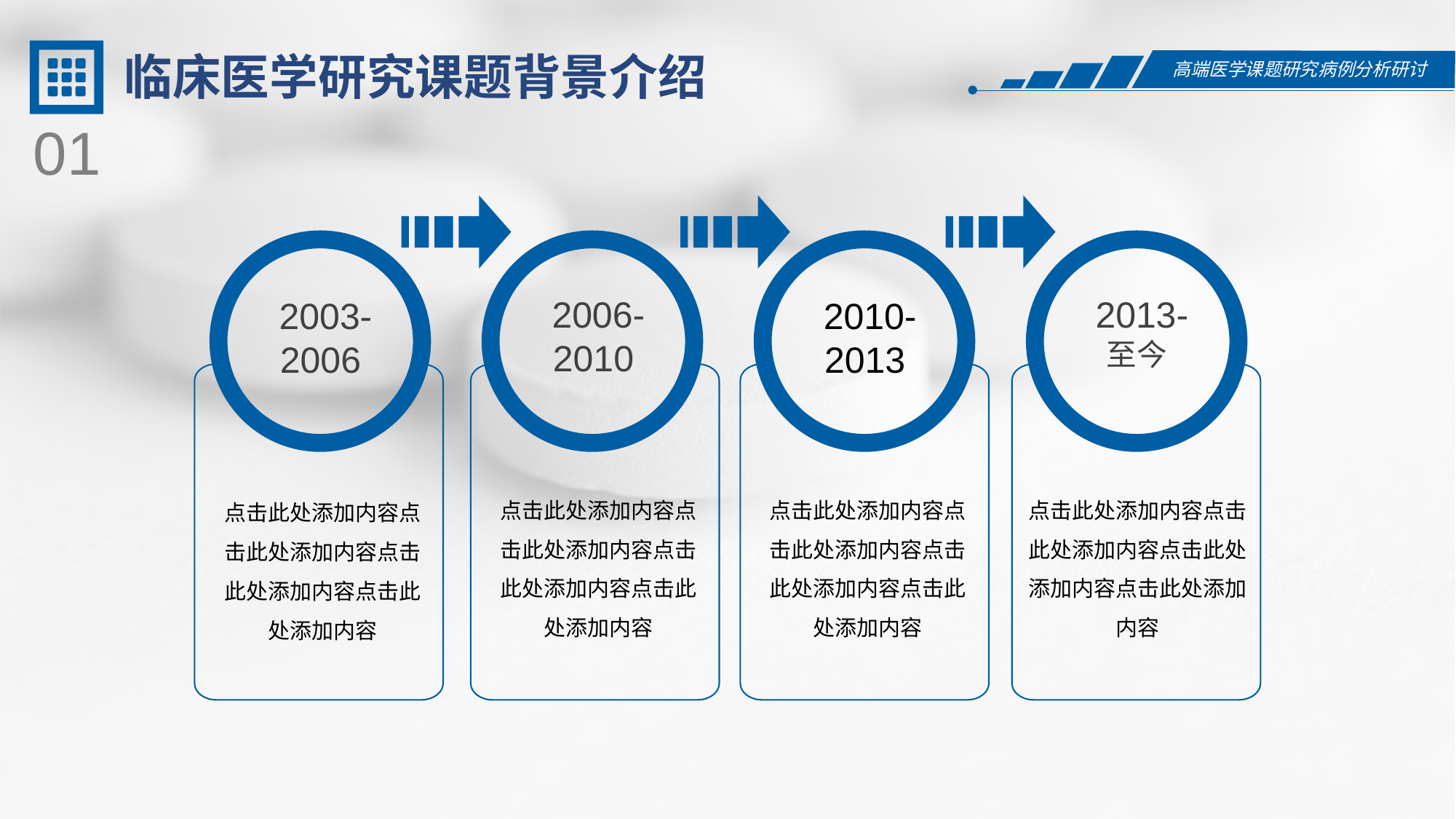

临床医学研究课题背景介绍
01

 2003-
2006

点击此处添加内容点击此处添加内容点击此处添加内容点击此处添加内容

 2006-
2010

点击此处添加内容点击此处添加内容点击此处添加内容点击此处添加内容

 2010-
2013

点击此处添加内容点击此处添加内容点击此处添加内容点击此处添加内容

 2013-
至今

点击此处添加内容点击此处添加内容点击此处添加内容点击此处添加内容
.